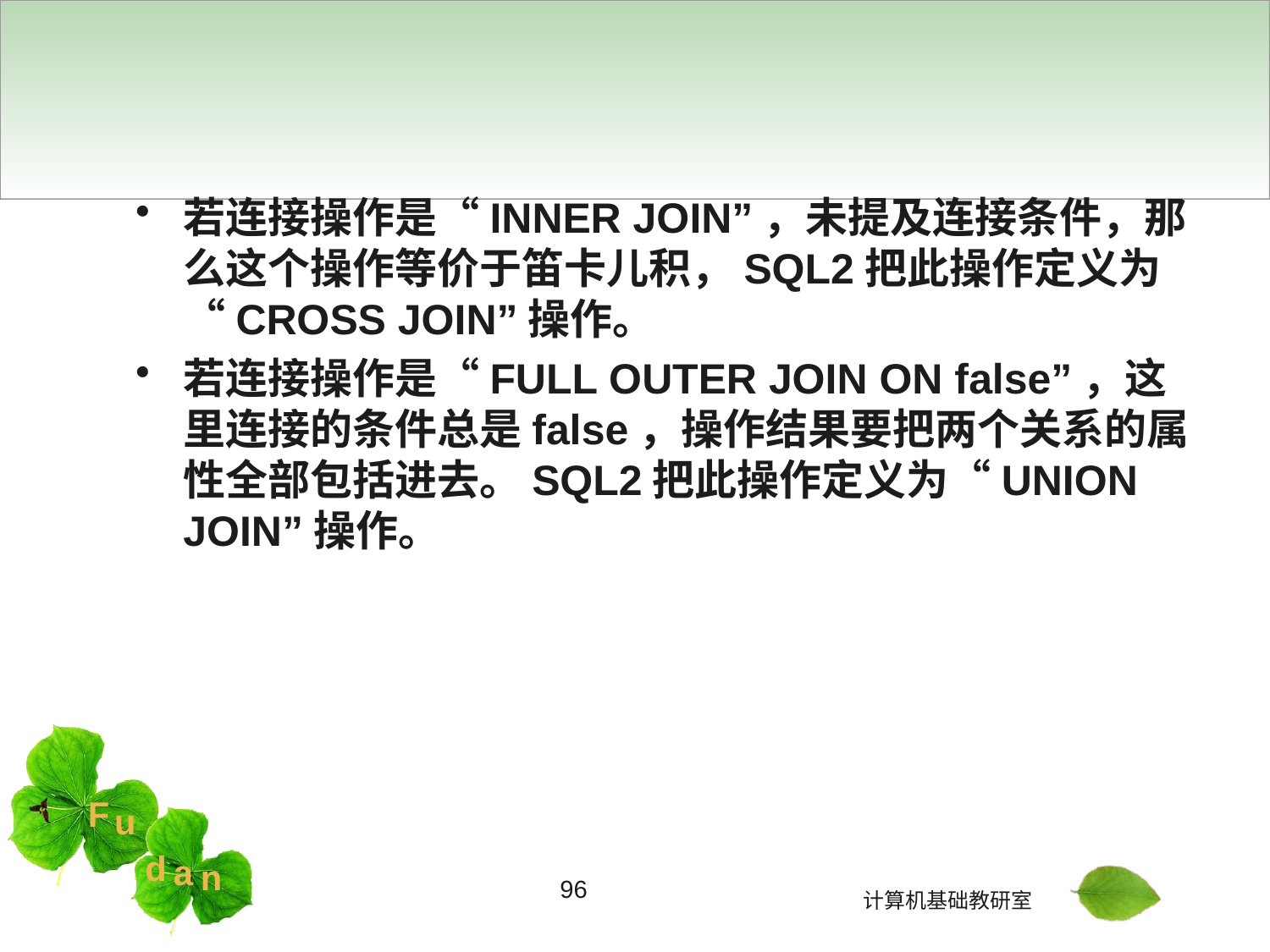

#
若连接操作是“INNER JOIN”，未提及连接条件，那么这个操作等价于笛卡儿积，SQL2把此操作定义为“CROSS JOIN”操作。
若连接操作是“FULL OUTER JOIN ON false”，这里连接的条件总是false，操作结果要把两个关系的属性全部包括进去。SQL2把此操作定义为“UNION JOIN”操作。

96